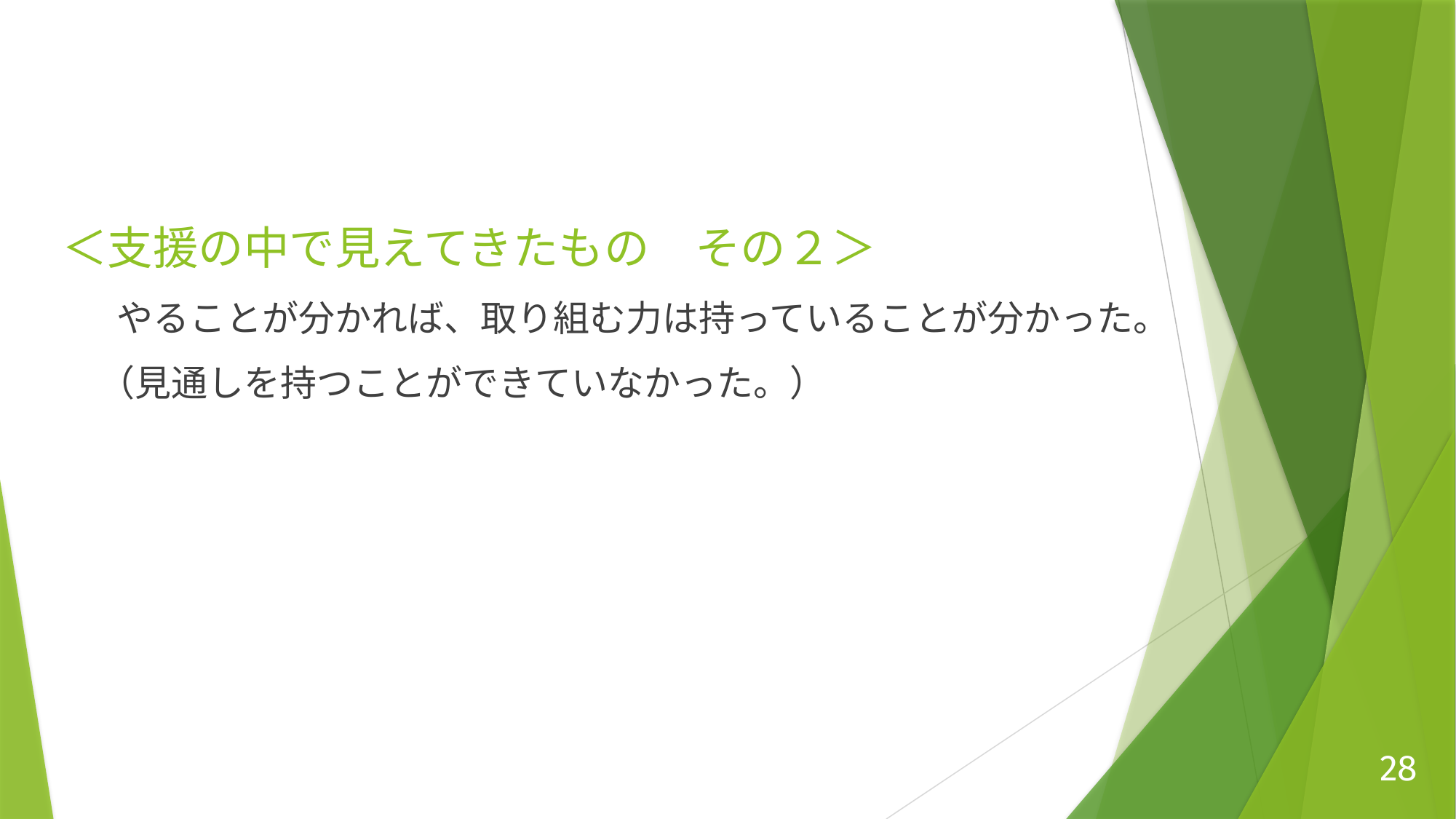

＜支援の中で見えてきたもの　その２＞
　　やることが分かれば、取り組む力は持っていることが分かった。
　（見通しを持つことができていなかった。）

28